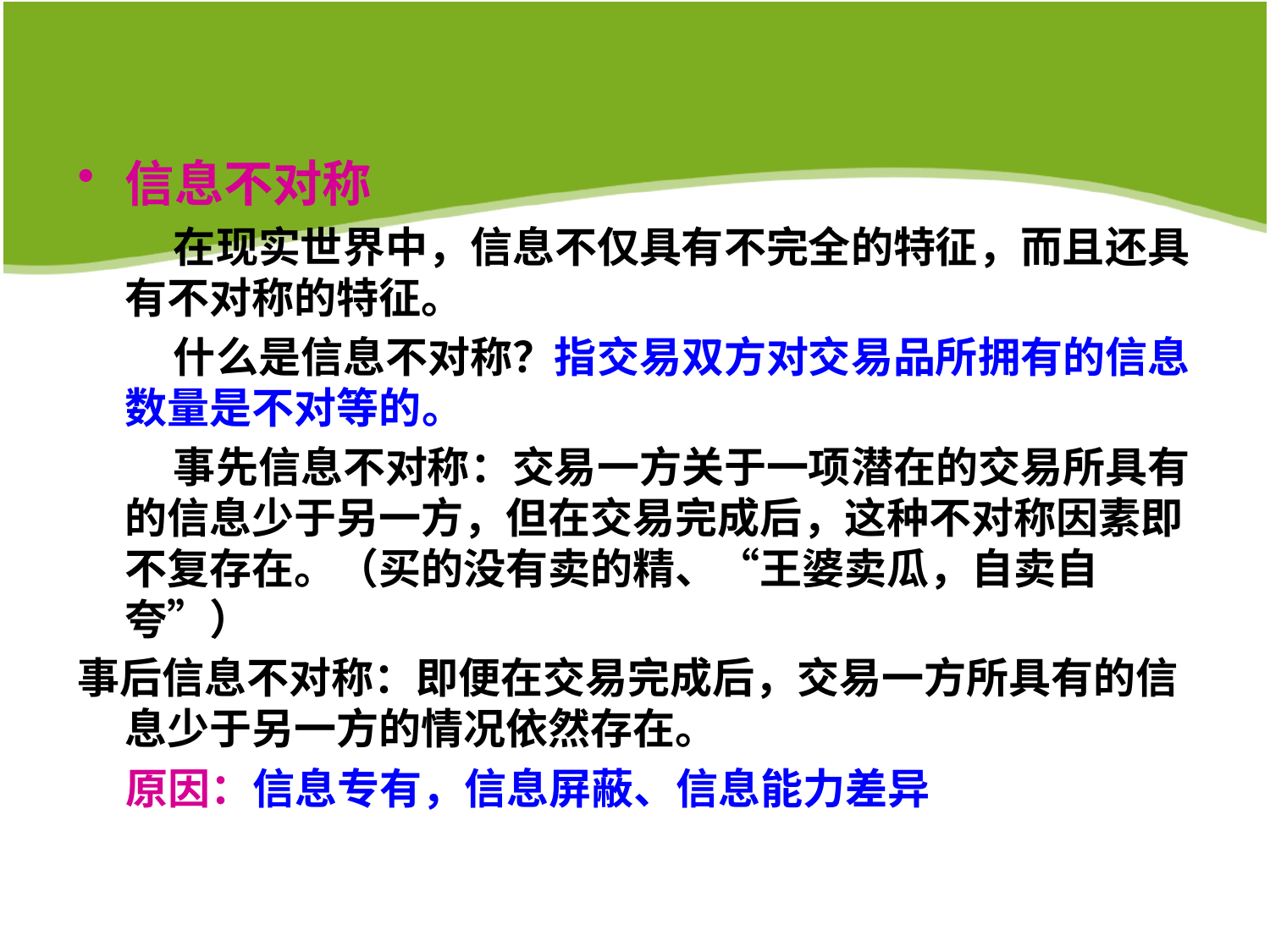

信息不对称
         在现实世界中，信息不仅具有不完全的特征，而且还具有不对称的特征。
         什么是信息不对称？指交易双方对交易品所拥有的信息数量是不对等的。
         事先信息不对称：交易一方关于一项潜在的交易所具有的信息少于另一方，但在交易完成后，这种不对称因素即不复存在。（买的没有卖的精、“王婆卖瓜，自卖自夸”）
事后信息不对称：即便在交易完成后，交易一方所具有的信息少于另一方的情况依然存在。
    原因：信息专有，信息屏蔽、信息能力差异